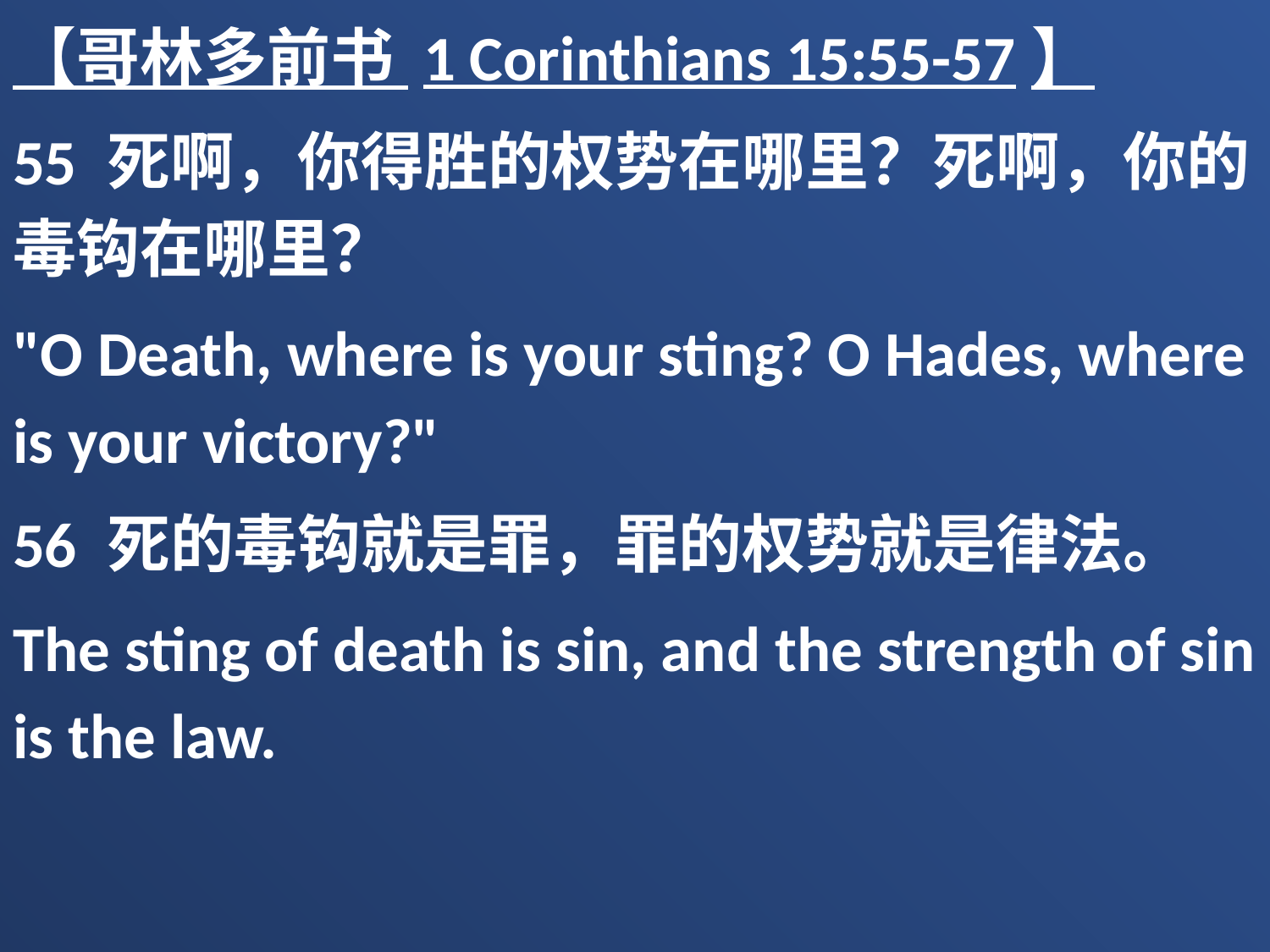

【哥林多前书 1 Corinthians 15:55-57】
55 死啊，你得胜的权势在哪里？死啊，你的毒钩在哪里？
"O Death, where is your sting? O Hades, where is your victory?"
56 死的毒钩就是罪，罪的权势就是律法。
The sting of death is sin, and the strength of sin is the law.